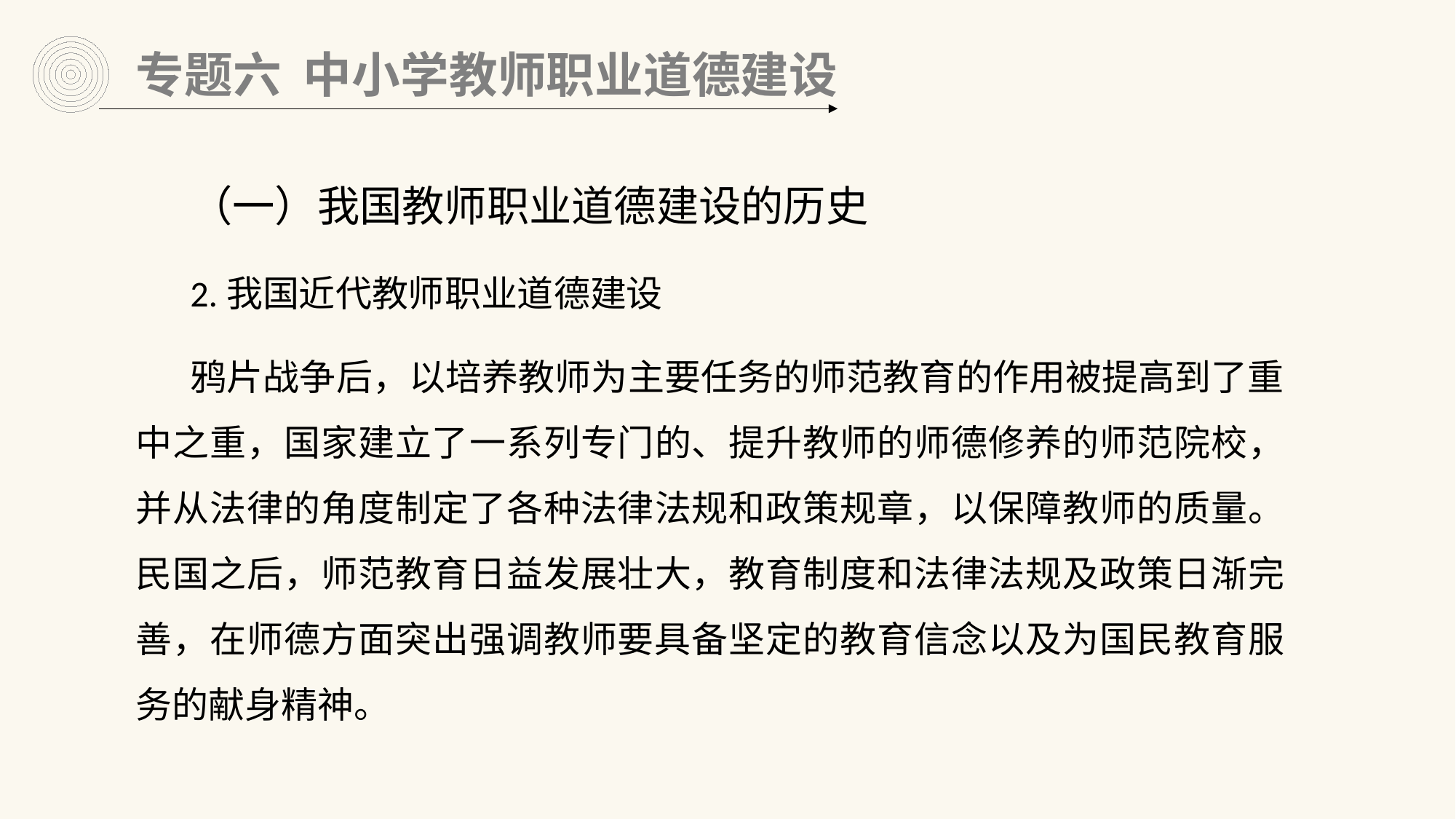

专题六  中小学教师职业道德建设
（一）我国教师职业道德建设的历史
2.我国近代教师职业道德建设
鸦片战争后，以培养教师为主要任务的师范教育的作用被提高到了重中之重，国家建立了一系列专门的、提升教师的师德修养的师范院校，并从法律的角度制定了各种法律法规和政策规章，以保障教师的质量。民国之后，师范教育日益发展壮大，教育制度和法律法规及政策日渐完善，在师德方面突出强调教师要具备坚定的教育信念以及为国民教育服务的献身精神。